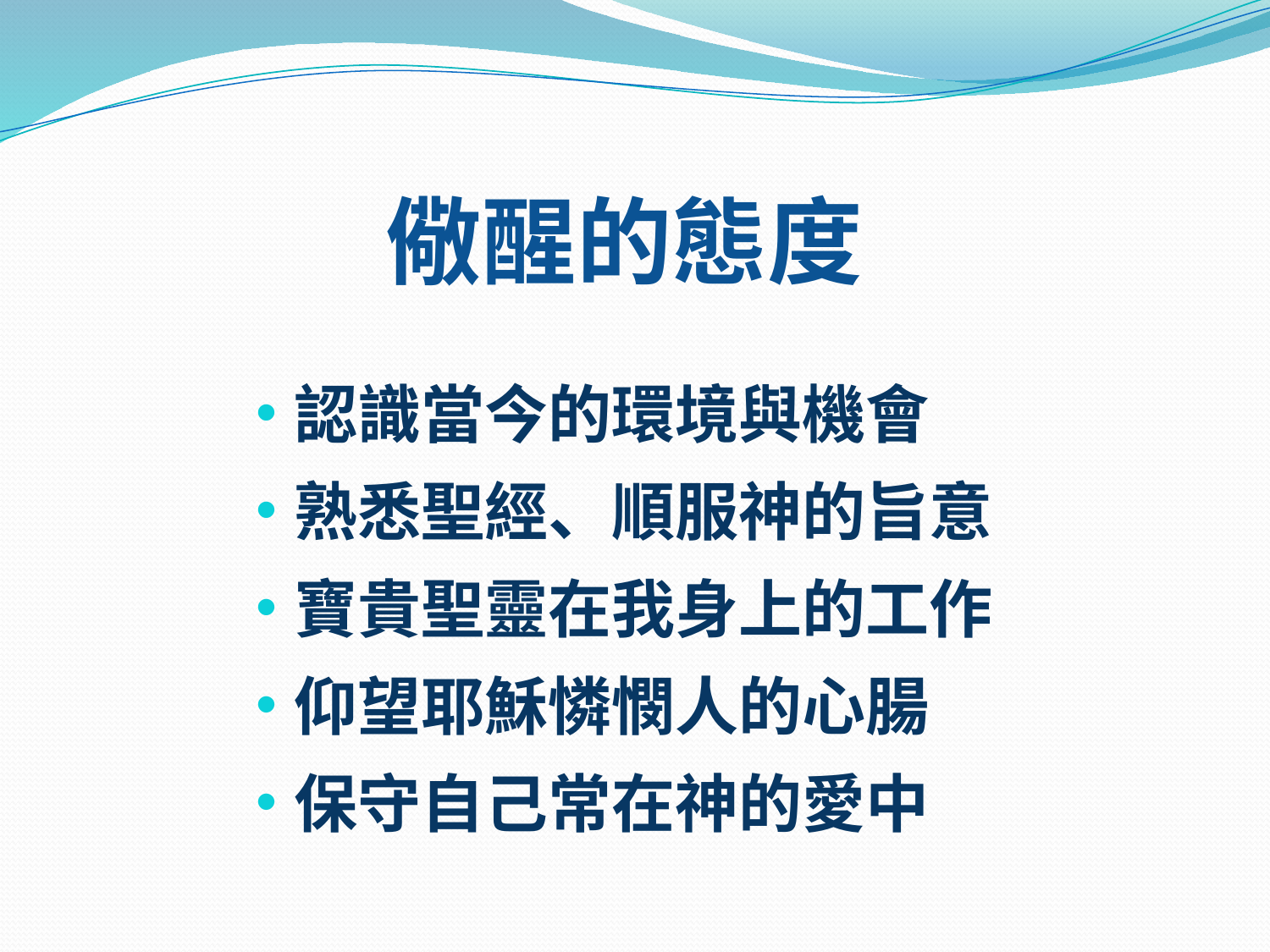

# 儆醒的態度
認識當今的環境與機會
熟悉聖經、順服神的旨意
寶貴聖靈在我身上的工作
仰望耶穌憐憫人的心腸
保守自己常在神的愛中